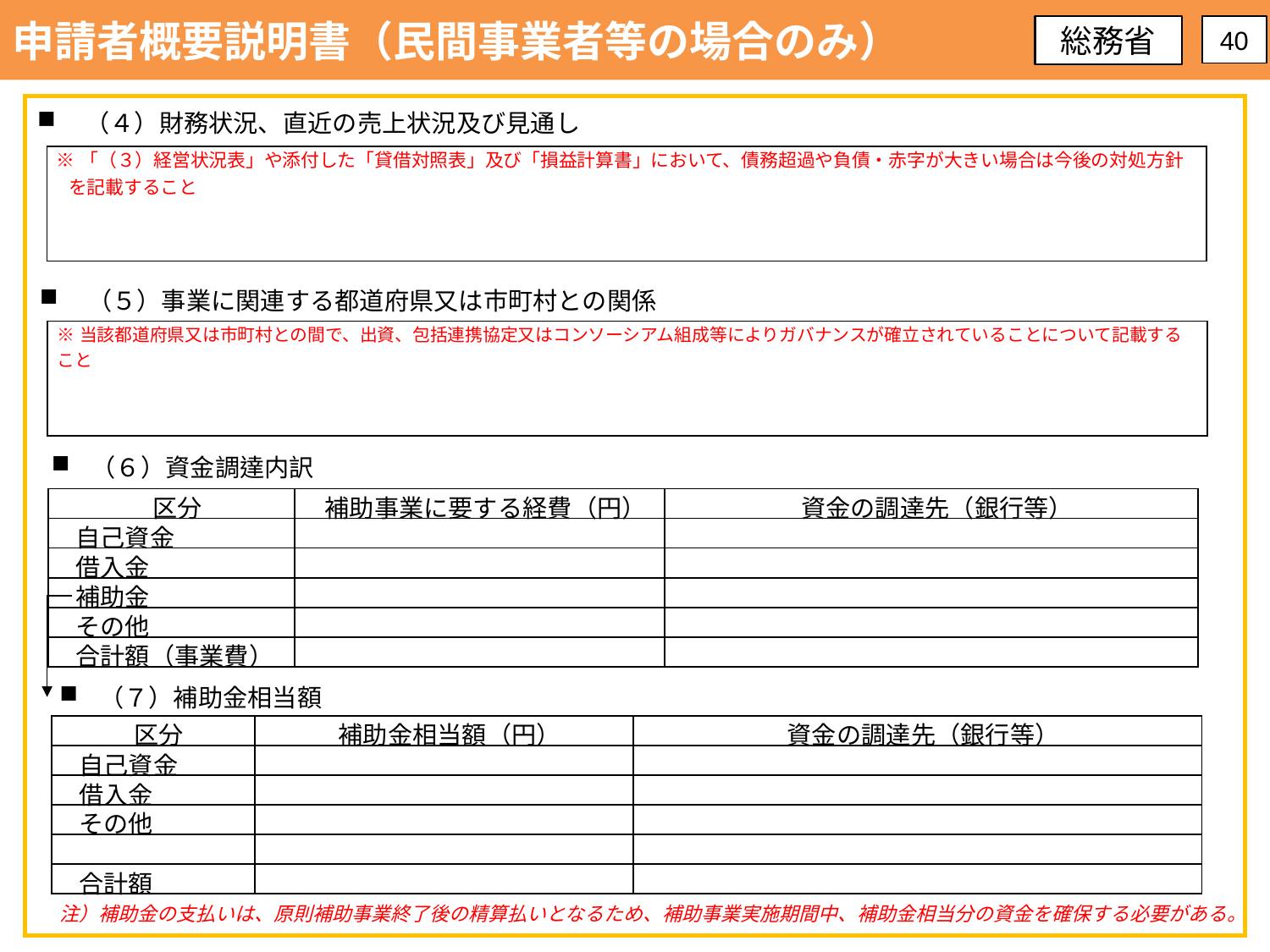

申請者概要説明書（民間事業者等の場合のみ）
総務省
40

（４）財務状況、直近の売上状況及び見通し
| ※「（３）経営状況表」や添付した「貸借対照表」及び「損益計算書」において、債務超過や負債・赤字が大きい場合は今後の対処方針を記載すること |
| --- |
（５）事業に関連する都道府県又は市町村との関係
| ※当該都道府県又は市町村との間で、出資、包括連携協定又はコンソーシアム組成等によりガバナンスが確立されていることについて記載すること |
| --- |
（６）資金調達内訳
| 区分 | 補助事業に要する経費（円） | 資金の調達先（銀行等） |
| --- | --- | --- |
| 自己資金 |  |  |
| 借入金 |  |  |
| 補助金 |  |  |
| その他 |  |  |
| 合計額（事業費） |  |  |
（７）補助金相当額
| 区分 | 補助金相当額（円） | 資金の調達先（銀行等） |
| --- | --- | --- |
| 自己資金 |  |  |
| 借入金 |  |  |
| その他 |  |  |
|  |  |  |
| 合計額 |  |  |
注）補助金の支払いは、原則補助事業終了後の精算払いとなるため、補助事業実施期間中、補助金相当分の資金を確保する必要がある。